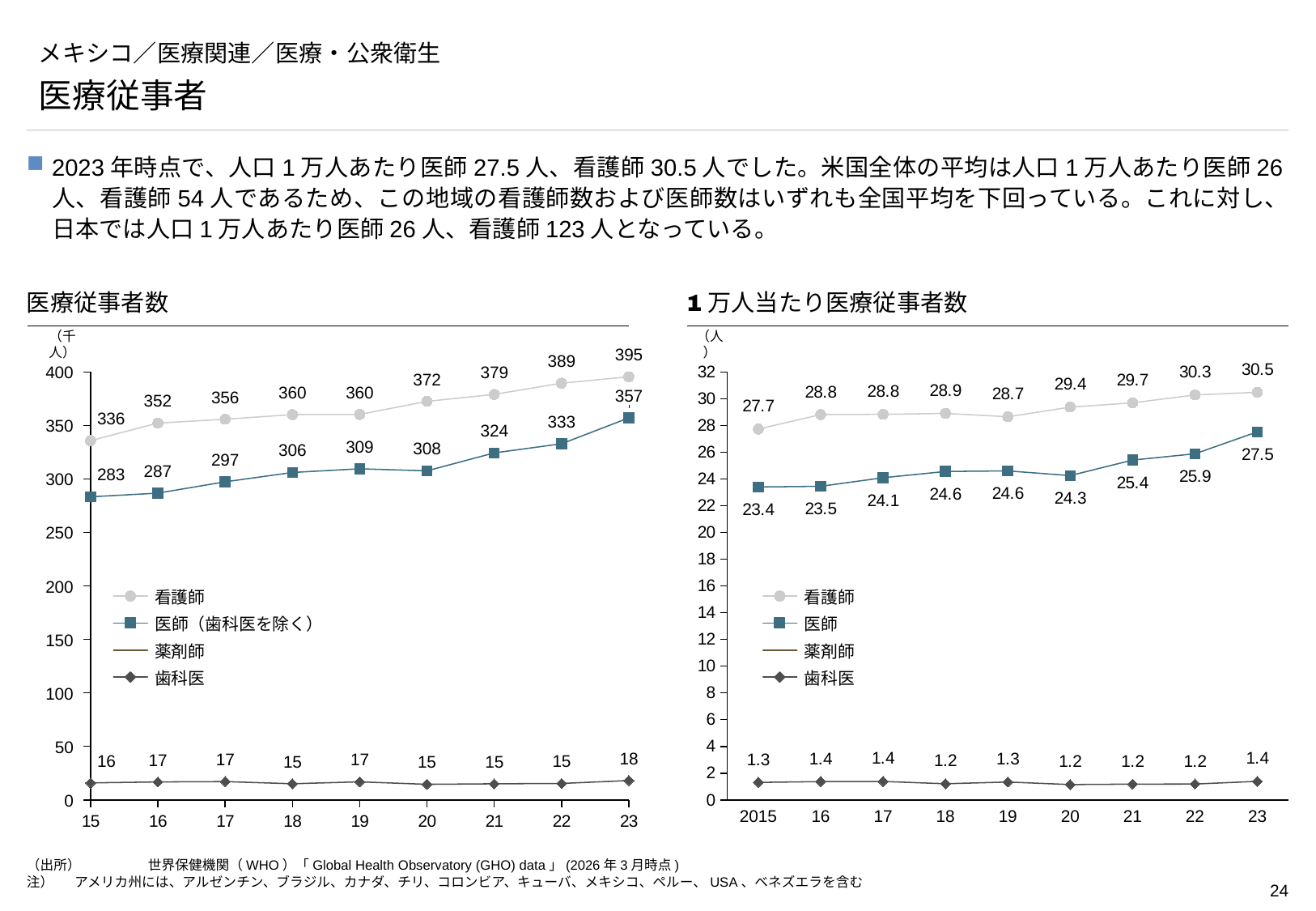

# メキシコ／医療関連／医療・公衆衛生
医療従事者
2023年時点で、人口1万人あたり医師27.5人、看護師30.5人でした。米国全体の平均は人口1万人あたり医師26人、看護師54人であるため、この地域の看護師数および医師数はいずれも全国平均を下回っている。これに対し、日本では人口1万人あたり医師26人、看護師123人となっている。
医療従事者数
1万人当たり医療従事者数
（千人）
（人）

### Chart

| Category |  |  |  |  |
|---|---|---|---|---|
395
389

### Chart

| Category |  |  |  |  |
|---|---|---|---|---|
379
400
372
360
360
357
356
352
336
333
350
324
309
308
306
297
287
283
300
250
200
看護師
看護師

医師（歯科医を除く）
医師

150
薬剤師
薬剤師
歯科医
歯科医

100
50
18
17
17
17
16
15
15
15
15
0
2015
16
17
18
19
20
21
22
23
（出所）	世界保健機関（WHO）「Global Health Observatory (GHO) data」(2026年3月時点)
注）　	アメリカ州には、アルゼンチン、ブラジル、カナダ、チリ、コロンビア、キューバ、メキシコ、ペルー、USA、ベネズエラを含む